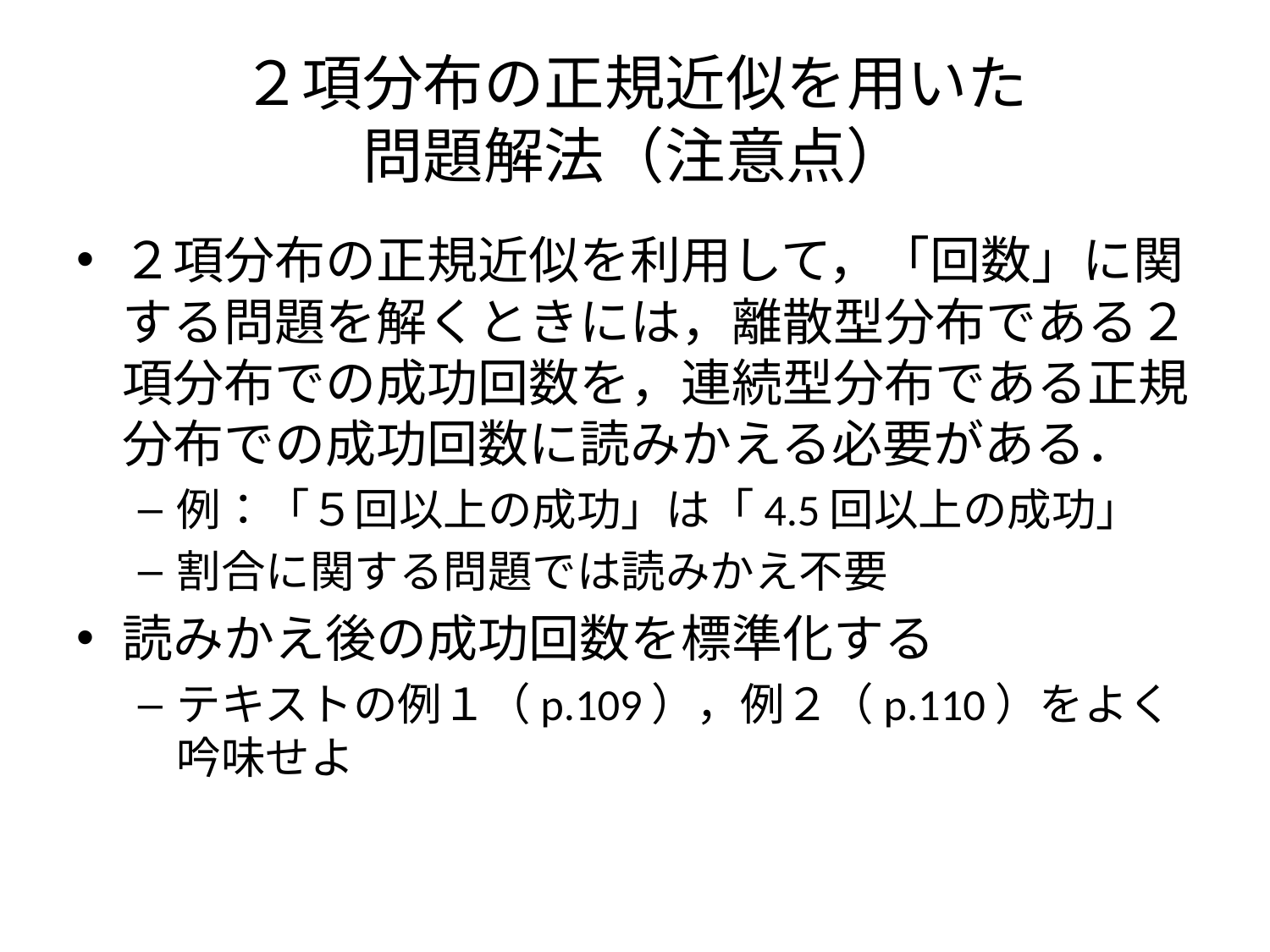

# ２項分布の正規近似を用いた 問題解法（注意点）
２項分布の正規近似を利用して，「回数」に関する問題を解くときには，離散型分布である２項分布での成功回数を，連続型分布である正規分布での成功回数に読みかえる必要がある．
例：「５回以上の成功」は「4.5回以上の成功」
割合に関する問題では読みかえ不要
読みかえ後の成功回数を標準化する
テキストの例１（p.109），例２（p.110）をよく吟味せよ